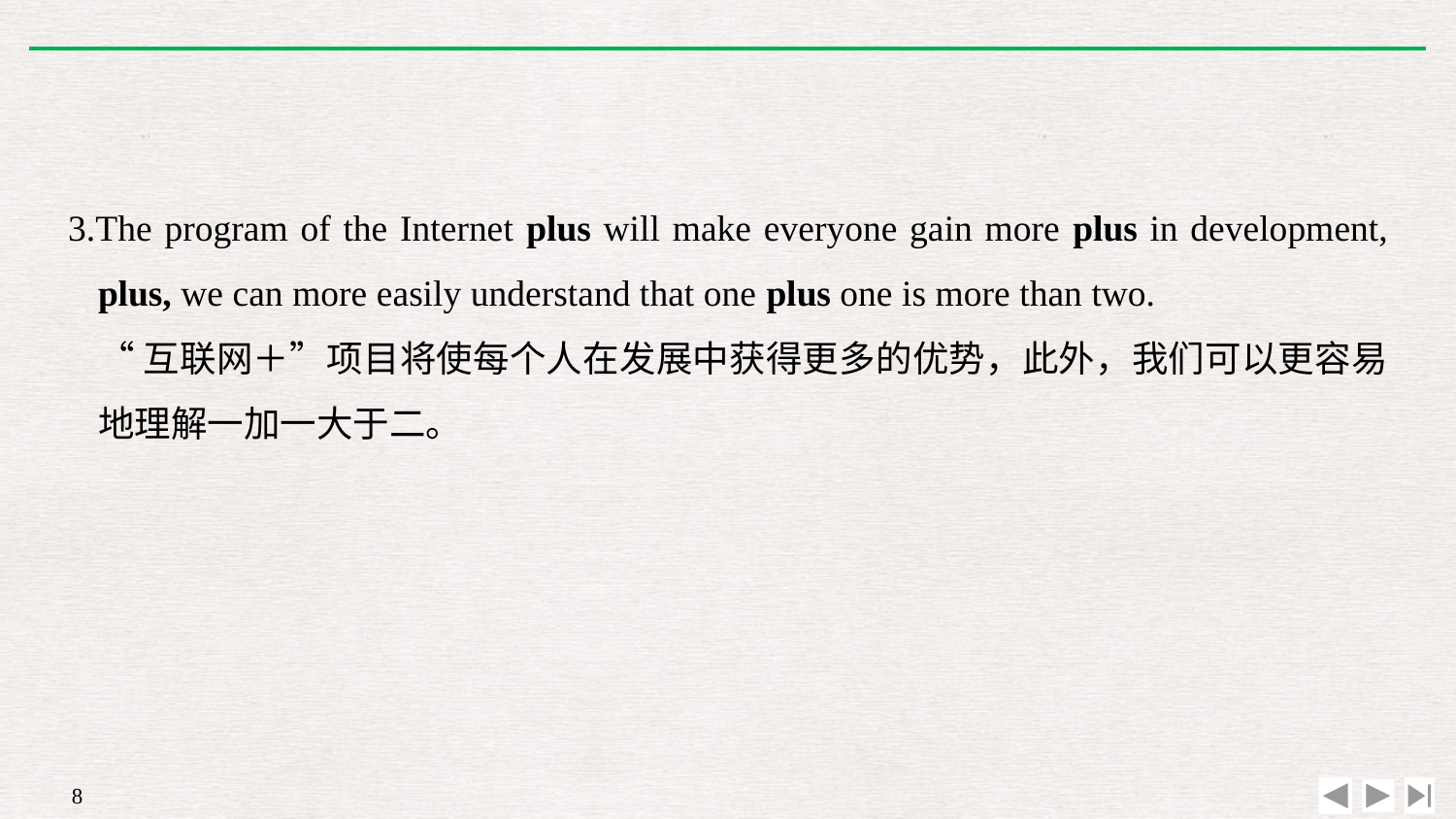

3.The program of the Internet plus will make everyone gain more plus in development, plus, we can more easily understand that one plus one is more than two.
	“互联网＋”项目将使每个人在发展中获得更多的优势，此外，我们可以更容易地理解一加一大于二。